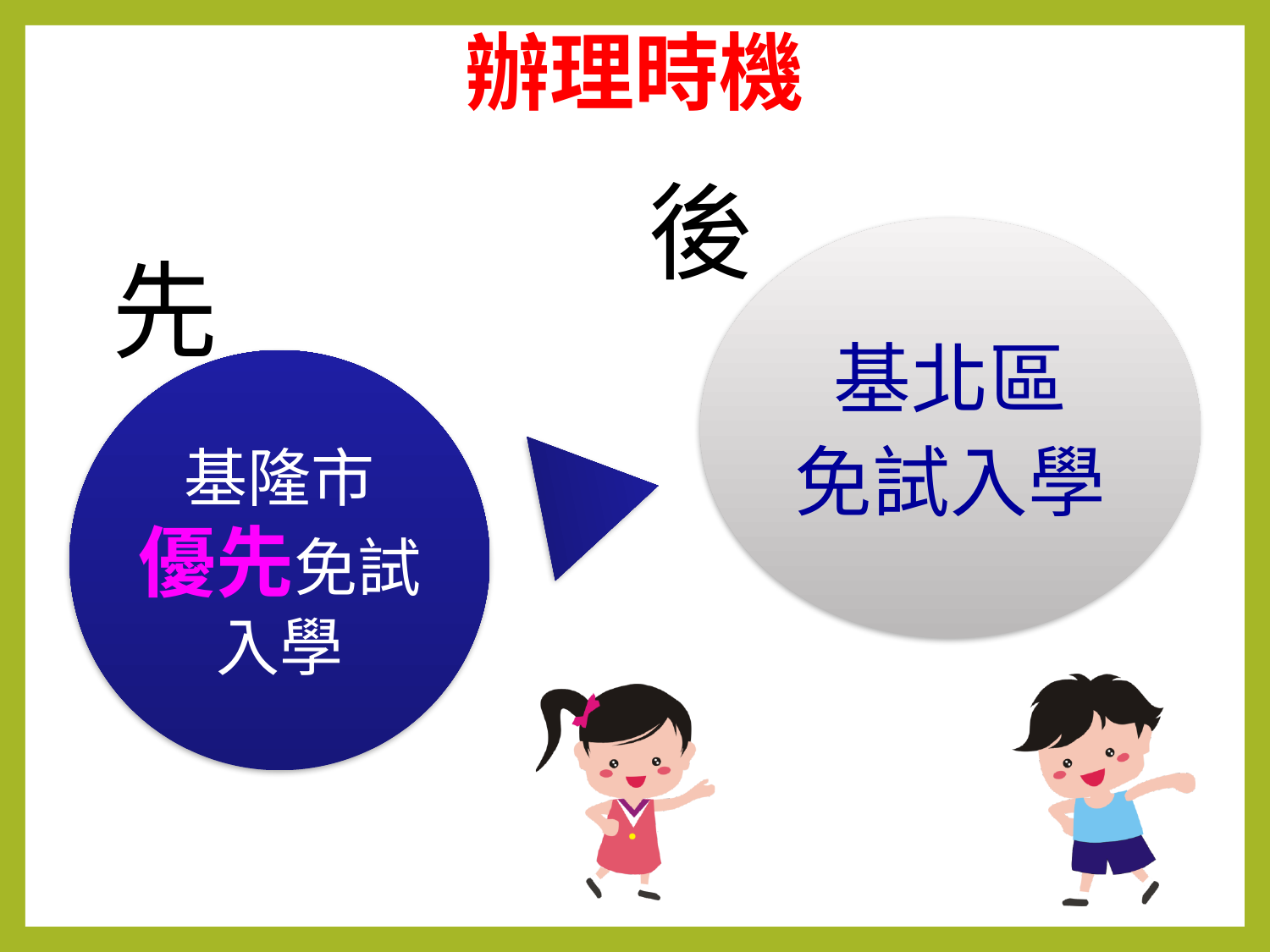

# 辦理時機
後

基北區
免試入學

基隆市
優先免試
入學

先